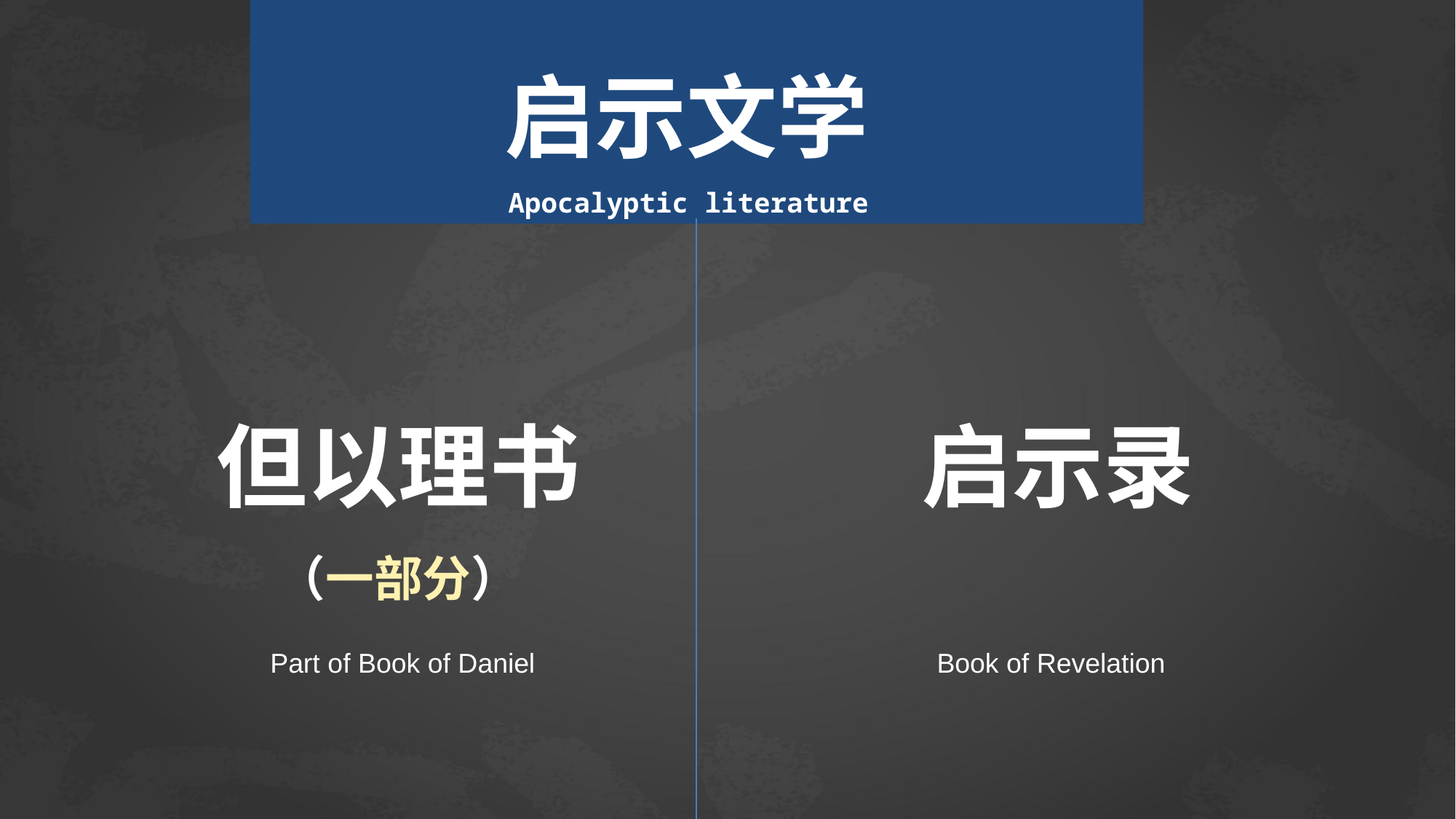

启示文学
Apocalyptic literature
但以理书
（一部分）
启示录

Part of Book of Daniel
Book of Revelation